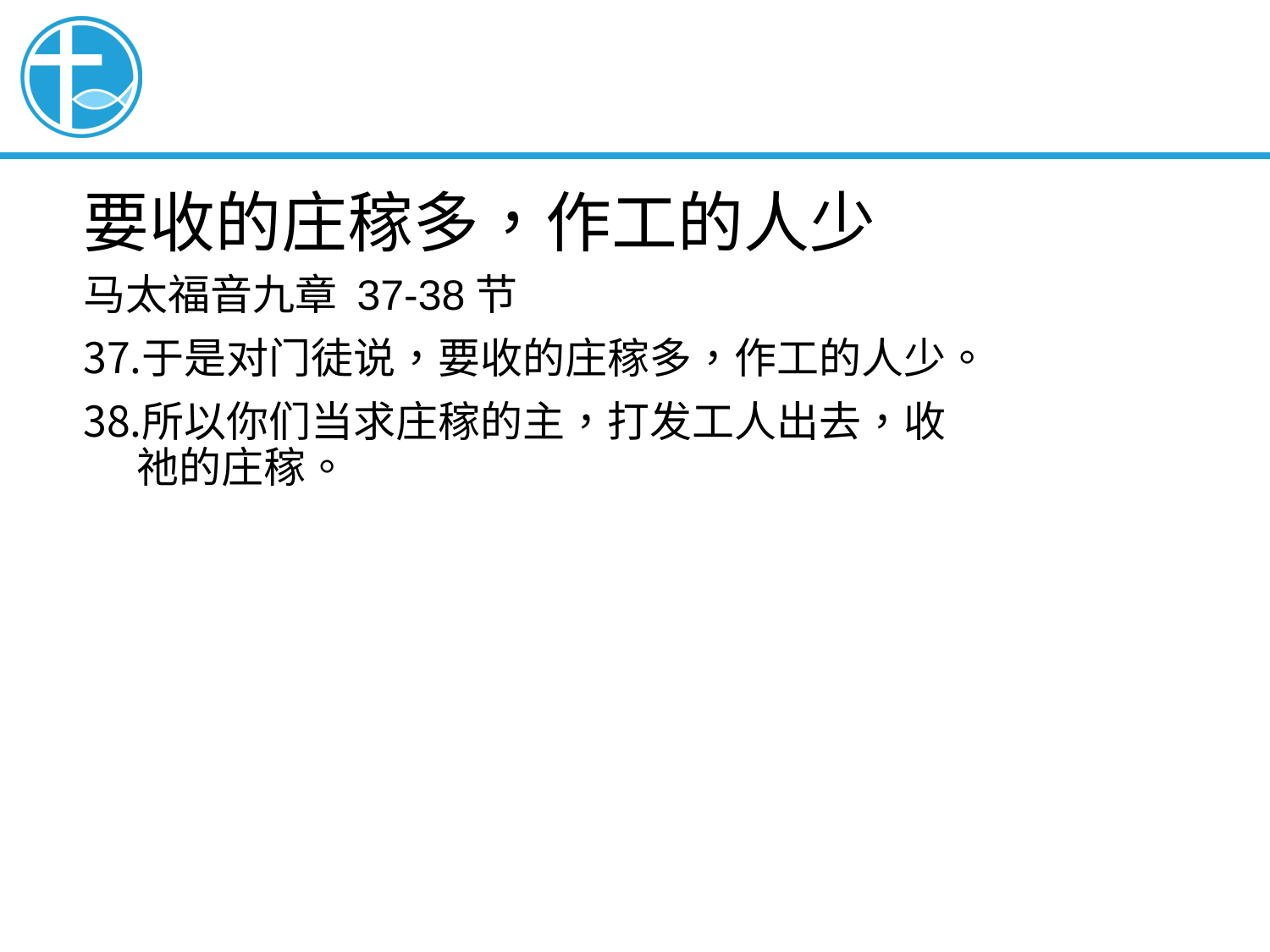

# 要收的庄稼多，作工的人少
马太福音九章 37-38节
于是对门徒说，要收的庄稼多，作工的人少。
所以你们当求庄稼的主，打发工人出去，收祂的庄稼。